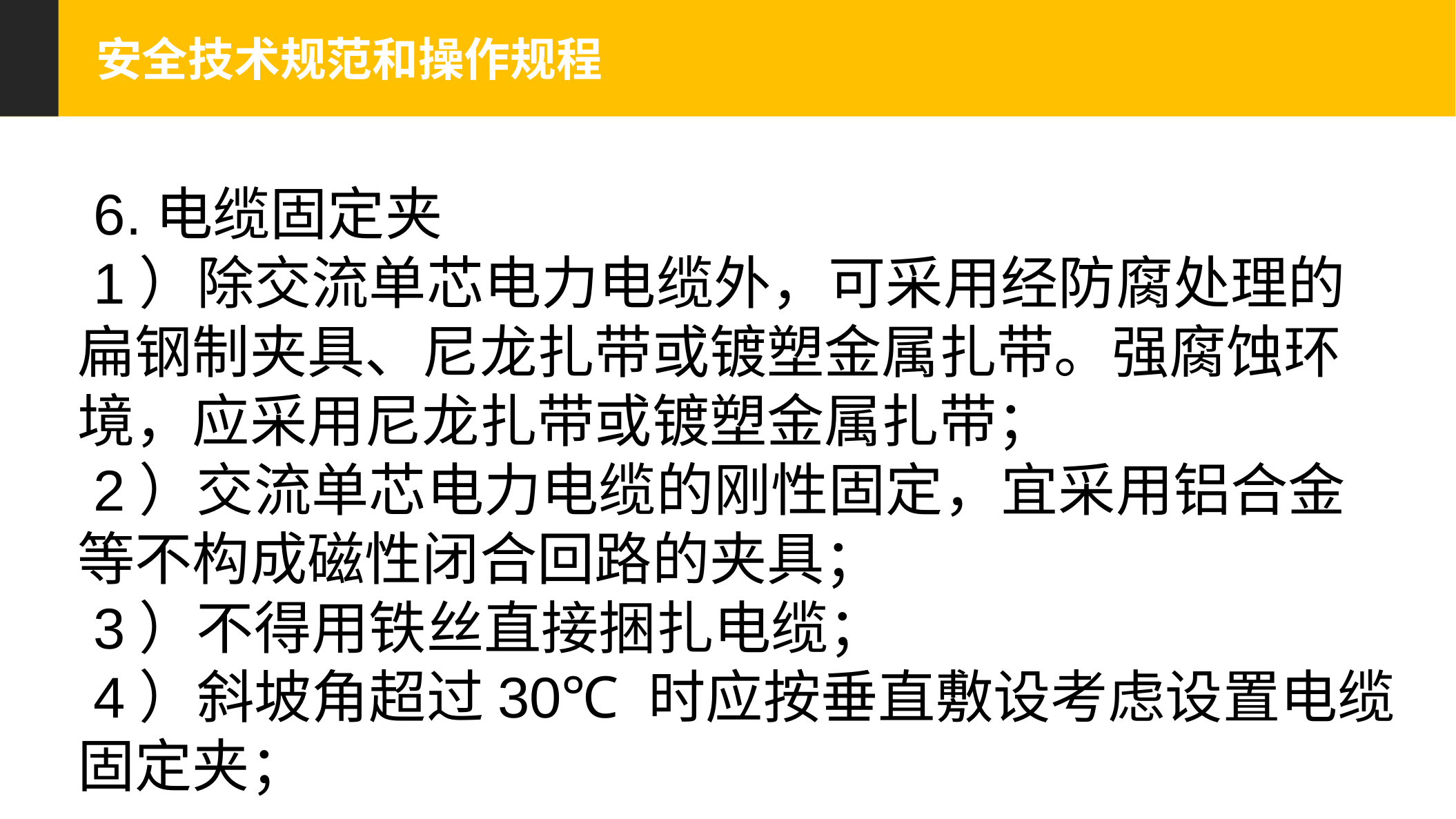

安全技术规范和操作规程
 6.电缆固定夹
 1）除交流单芯电力电缆外，可采用经防腐处理的扁钢制夹具、尼龙扎带或镀塑金属扎带。强腐蚀环境，应采用尼龙扎带或镀塑金属扎带；
 2）交流单芯电力电缆的刚性固定，宜采用铝合金等不构成磁性闭合回路的夹具；
 3）不得用铁丝直接捆扎电缆；
 4）斜坡角超过30℃ 时应按垂直敷设考虑设置电缆固定夹；